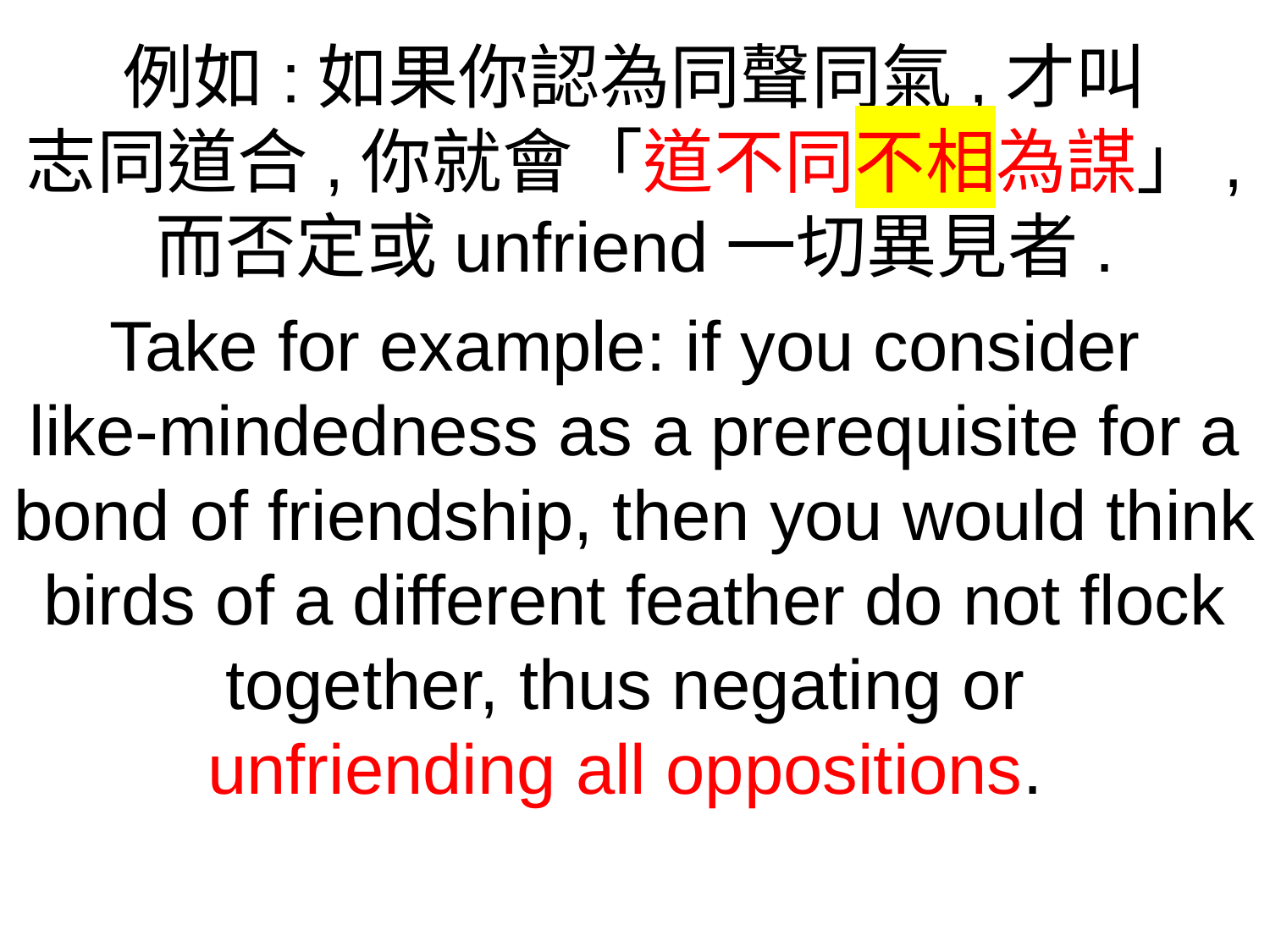

例如:如果你認為同聲同氣,才叫
志同道合,你就會「道不同不相為謀」,
而否定或unfriend一切異見者.
Take for example: if you consider
like-mindedness as a prerequisite for a bond of friendship, then you would think birds of a different feather do not flock together, thus negating or
unfriending all oppositions.